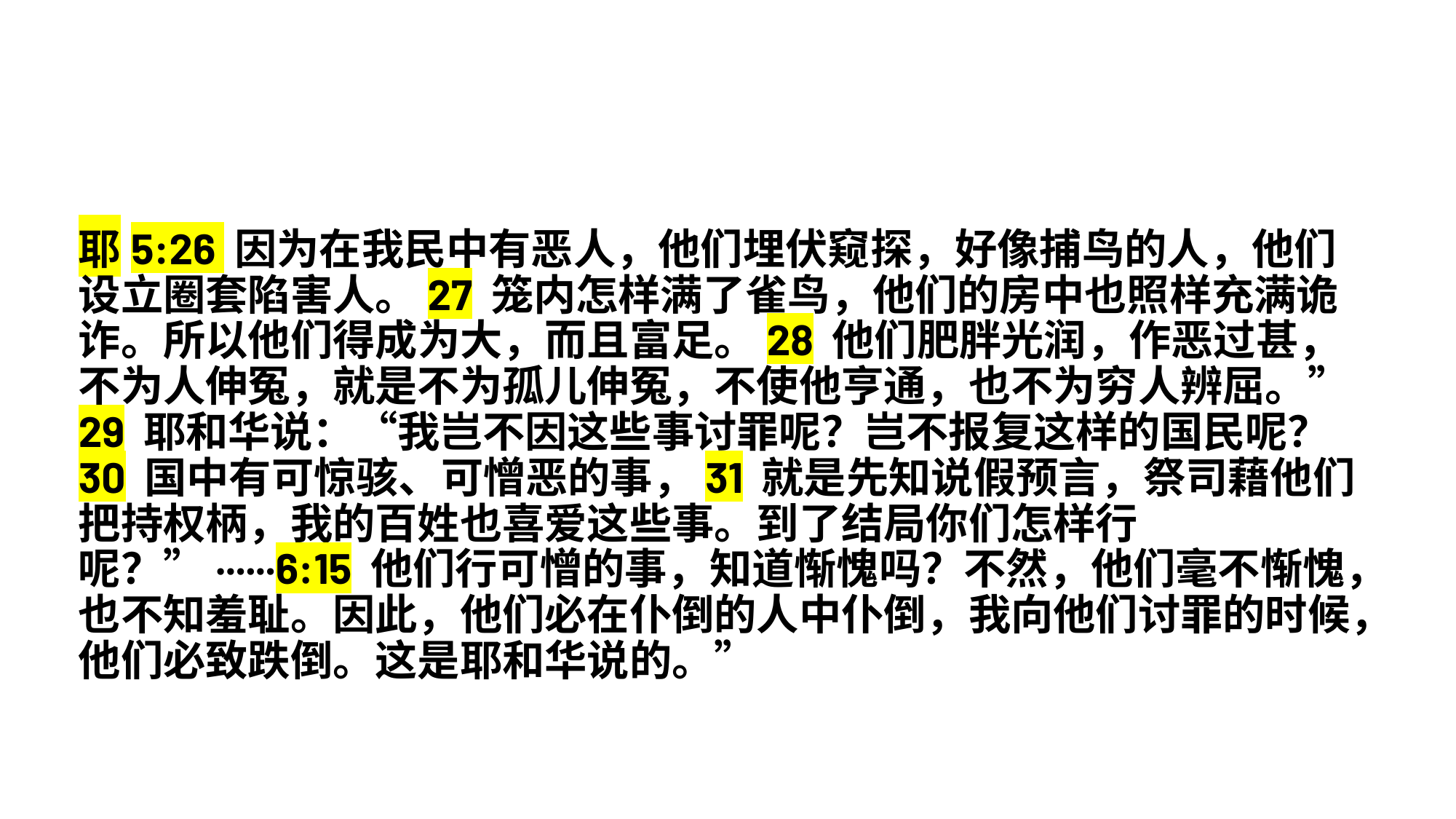

耶5:26 因为在我民中有恶人，他们埋伏窥探，好像捕鸟的人，他们设立圈套陷害人。27 笼内怎样满了雀鸟，他们的房中也照样充满诡诈。所以他们得成为大，而且富足。28 他们肥胖光润，作恶过甚，不为人伸冤，就是不为孤儿伸冤，不使他亨通，也不为穷人辨屈。” 29 耶和华说：“我岂不因这些事讨罪呢？岂不报复这样的国民呢？30 国中有可惊骇、可憎恶的事，31 就是先知说假预言，祭司藉他们把持权柄，我的百姓也喜爱这些事。到了结局你们怎样行呢？”······6:15 他们行可憎的事，知道惭愧吗？不然，他们毫不惭愧，也不知羞耻。因此，他们必在仆倒的人中仆倒，我向他们讨罪的时候，他们必致跌倒。这是耶和华说的。”